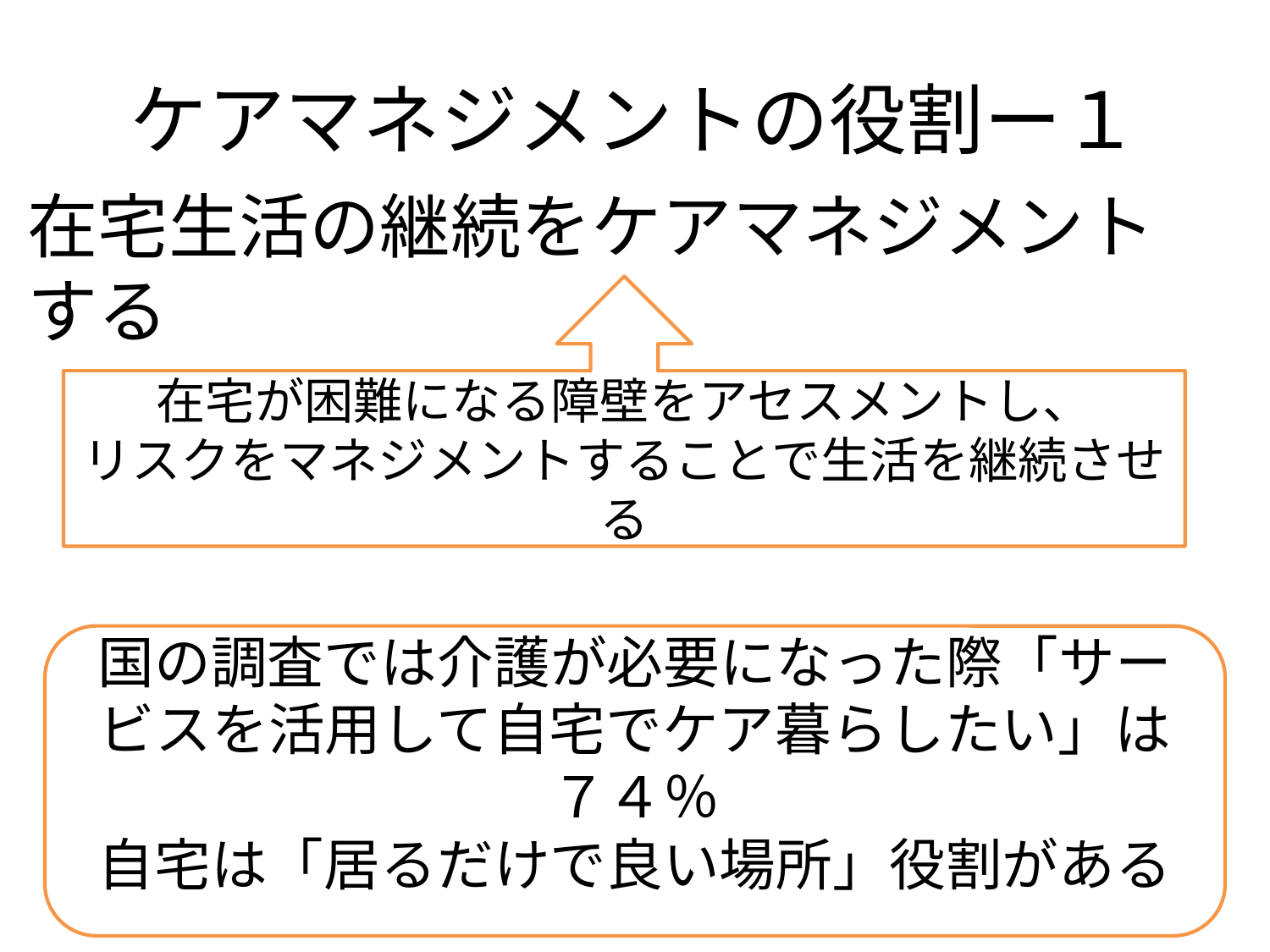

# ケアマネジメントの役割ー１
在宅生活の継続をケアマネジメントする

在宅が困難になる障壁をアセスメントし、
リスクをマネジメントすることで生活を継続させる
国の調査では介護が必要になった際「サービスを活用して自宅でケア暮らしたい」は７４％
自宅は「居るだけで良い場所」役割がある